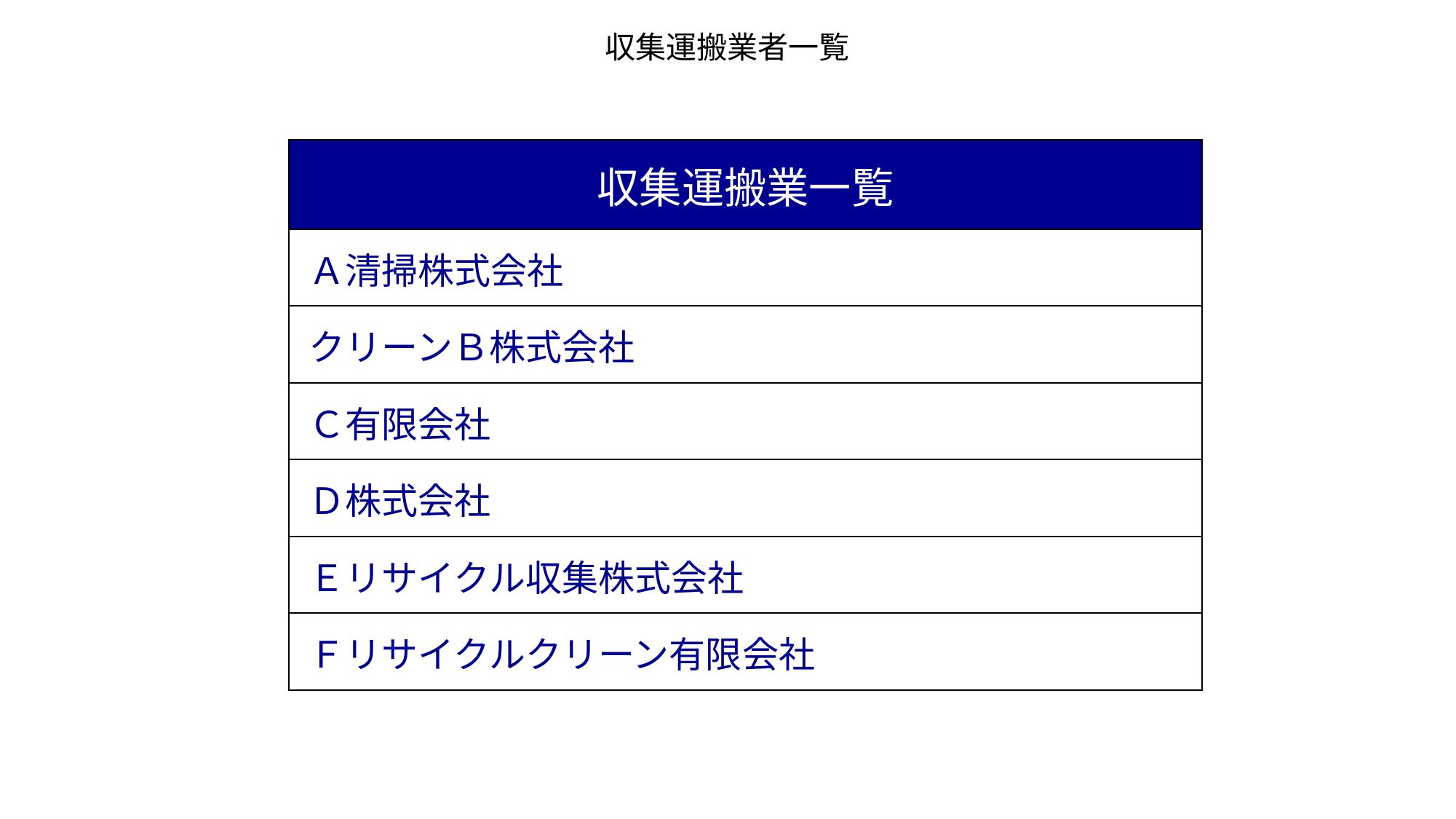

収集運搬業者一覧
| 収集運搬業一覧 |
| --- |
| Ａ清掃株式会社 |
| クリーンＢ株式会社 |
| Ｃ有限会社 |
| Ｄ株式会社 |
| Ｅリサイクル収集株式会社 |
| Ｆリサイクルクリーン有限会社 |